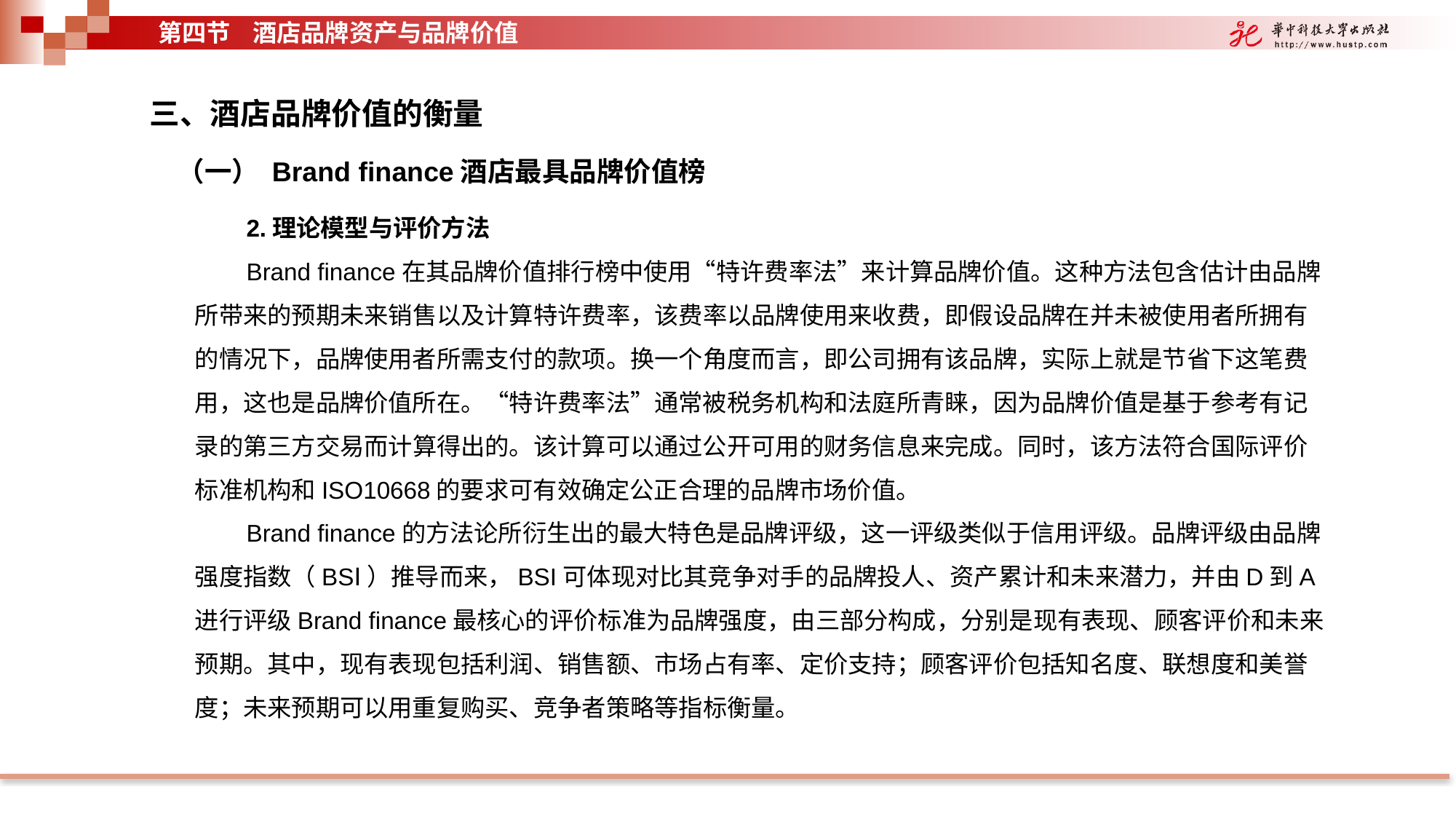

第四节    酒店品牌资产与品牌价值
三、酒店品牌价值的衡量
（一） Brand finance酒店最具品牌价值榜
2.理论模型与评价方法
Brand finance在其品牌价值排行榜中使用“特许费率法”来计算品牌价值。这种方法包含估计由品牌所带来的预期未来销售以及计算特许费率，该费率以品牌使用来收费，即假设品牌在并未被使用者所拥有的情况下，品牌使用者所需支付的款项。换一个角度而言，即公司拥有该品牌，实际上就是节省下这笔费用，这也是品牌价值所在。“特许费率法”通常被税务机构和法庭所青睐，因为品牌价值是基于参考有记录的第三方交易而计算得出的。该计算可以通过公开可用的财务信息来完成。同时，该方法符合国际评价标准机构和ISO10668的要求可有效确定公正合理的品牌市场价值。
Brand finance的方法论所衍生出的最大特色是品牌评级，这一评级类似于信用评级。品牌评级由品牌强度指数（BSⅠ）推导而来，BSI可体现对比其竞争对手的品牌投人、资产累计和未来潜力，并由D到A进行评级Brand finance最核心的评价标准为品牌强度，由三部分构成，分别是现有表现、顾客评价和未来预期。其中，现有表现包括利润、销售额、市场占有率、定价支持；顾客评价包括知名度、联想度和美誉度；未来预期可以用重复购买、竞争者策略等指标衡量。